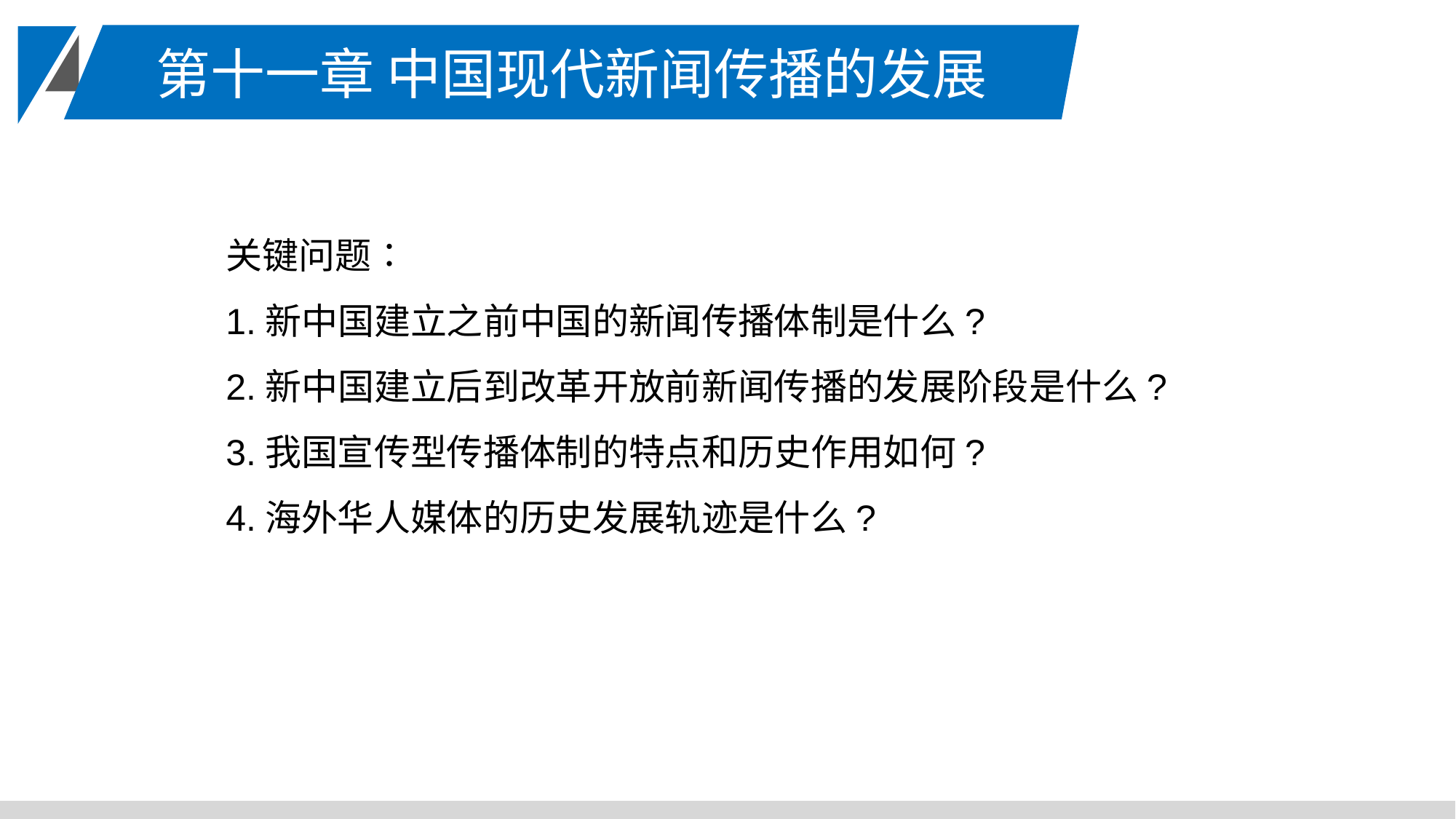

第十一章 中国现代新闻传播的发展

关键问题∶
1.新中国建立之前中国的新闻传播体制是什么?
2.新中国建立后到改革开放前新闻传播的发展阶段是什么?
3.我国宣传型传播体制的特点和历史作用如何?
4.海外华人媒体的历史发展轨迹是什么?